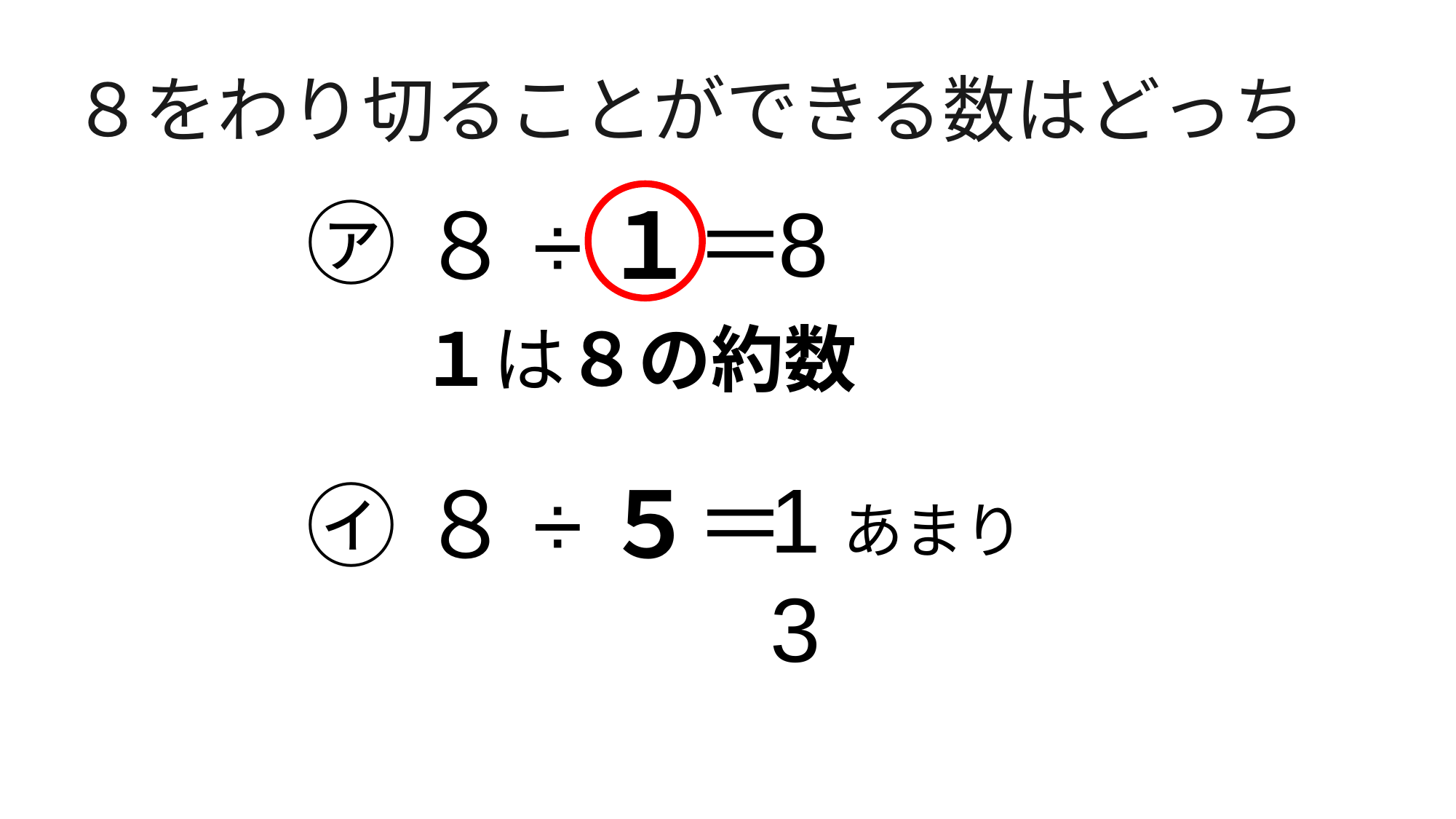

８をわり切ることができる数はどっち
8
㋐
８÷１＝

１は８の約数
1あまり3
８÷５＝
㋑